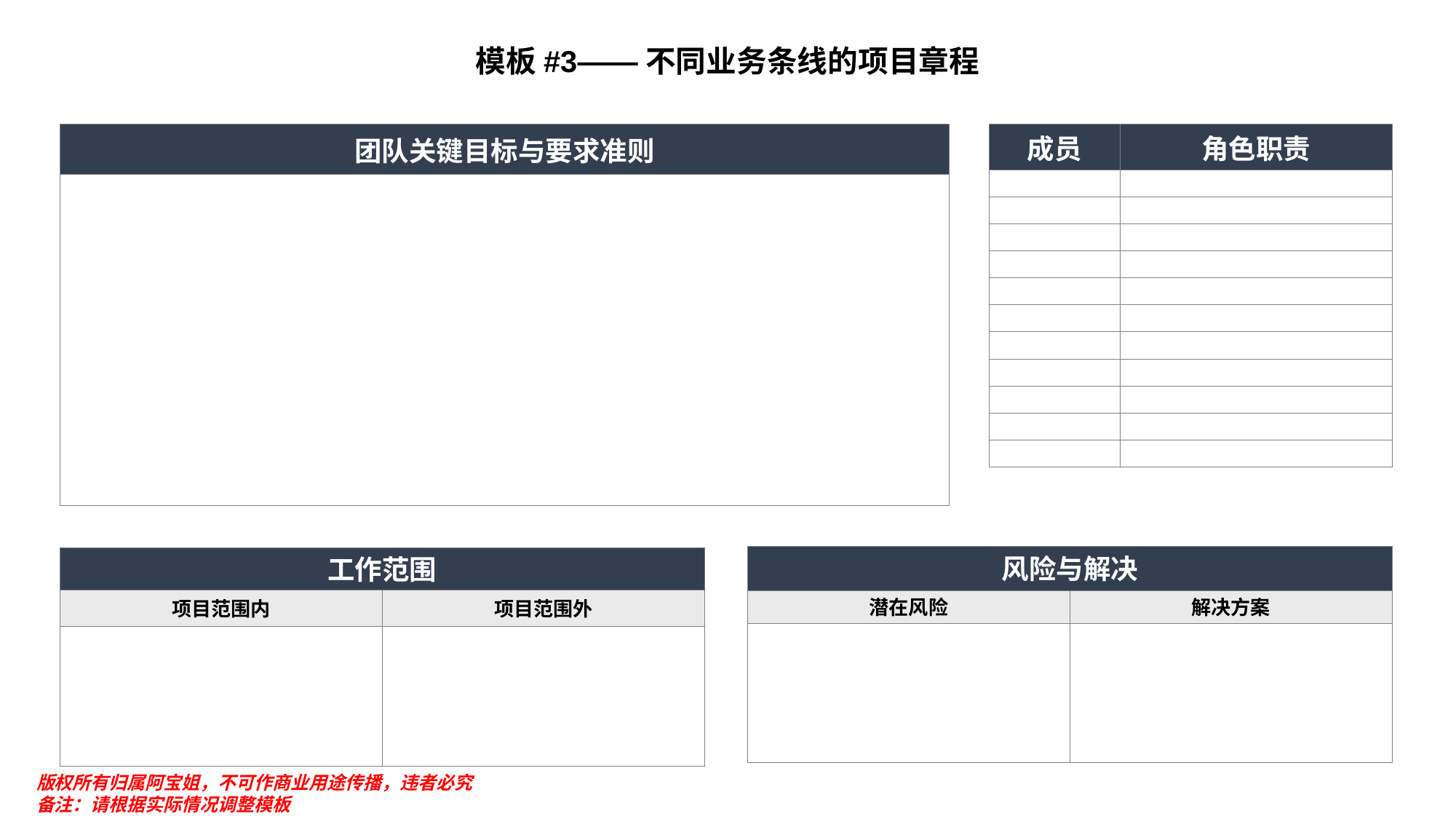

模板#3——不同业务条线的项目章程
| 团队关键目标与要求准则 |
| --- |
|  |
| 成员 | 角色职责 |
| --- | --- |
|  |  |
|  |  |
|  |  |
|  |  |
|  |  |
|  |  |
|  |  |
|  |  |
|  |  |
|  |  |
|  |  |
| 风险与解决 |  |
| --- | --- |
| 潜在风险 | 解决方案 |
|  |  |
| 工作范围 |  |
| --- | --- |
| 项目范围内 | 项目范围外 |
|  |  |
版权所有归属阿宝姐，不可作商业用途传播，违者必究
备注：请根据实际情况调整模板